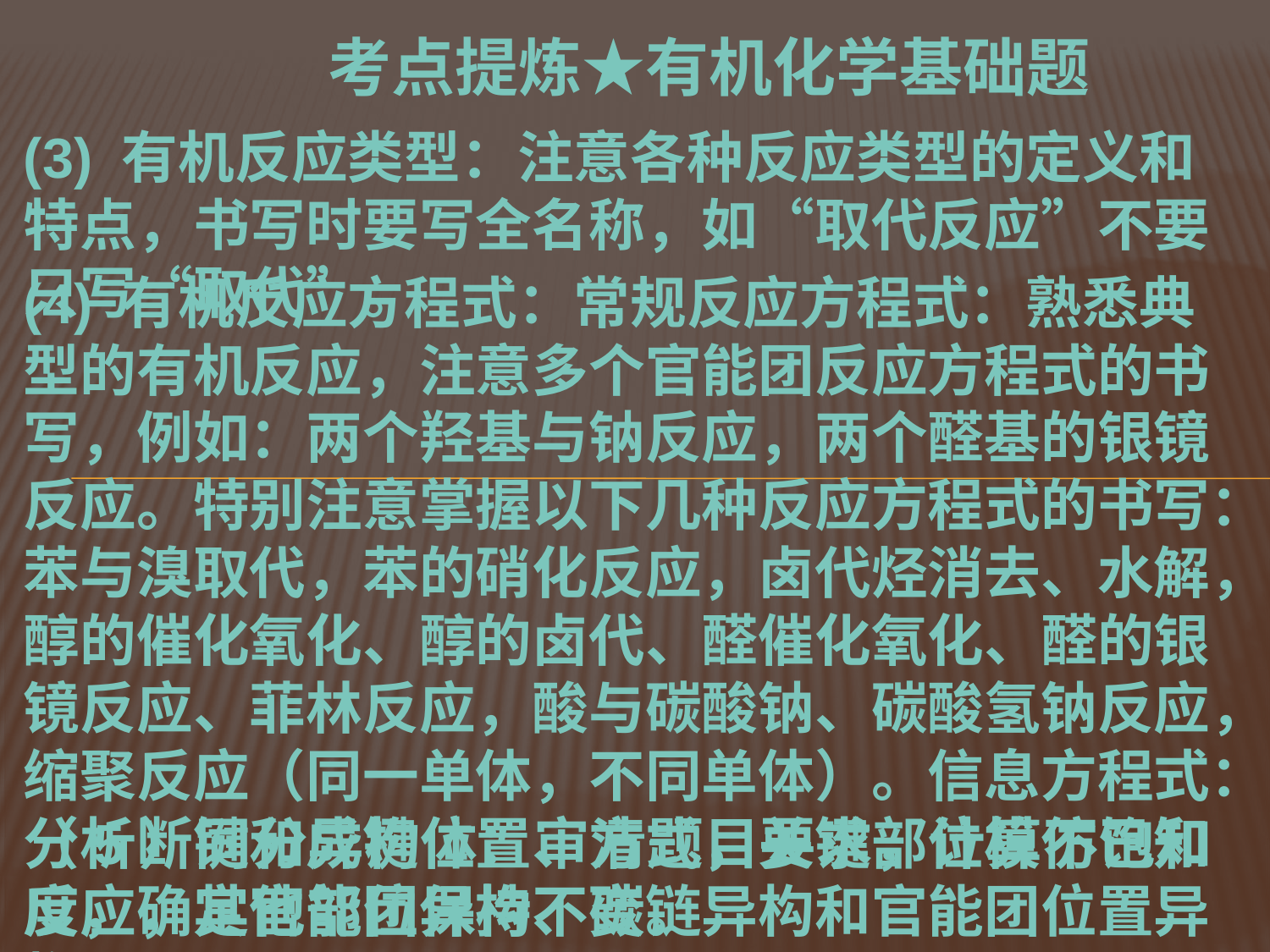

考点提炼★有机化学基础题
(3) 有机反应类型：注意各种反应类型的定义和特点，书写时要写全名称，如“取代反应”不要只写“取代”。
(4) 有机反应方程式：常规反应方程式：熟悉典型的有机反应，注意多个官能团反应方程式的书写，例如：两个羟基与钠反应，两个醛基的银镜反应。特别注意掌握以下几种反应方程式的书写：苯与溴取代，苯的硝化反应，卤代烃消去、水解，醇的催化氧化、醇的卤代、醛催化氧化、醛的银镜反应、菲林反应，酸与碳酸钠、碳酸氢钠反应，缩聚反应（同一单体，不同单体）。信息方程式：分析断键和成键位置、方式，关键部位模仿已知反应，其他部位保持不变。
（5）同分异构体：审清题目要求，计算不饱和度，确定官能团异构、碳链异构和官能团位置异构。